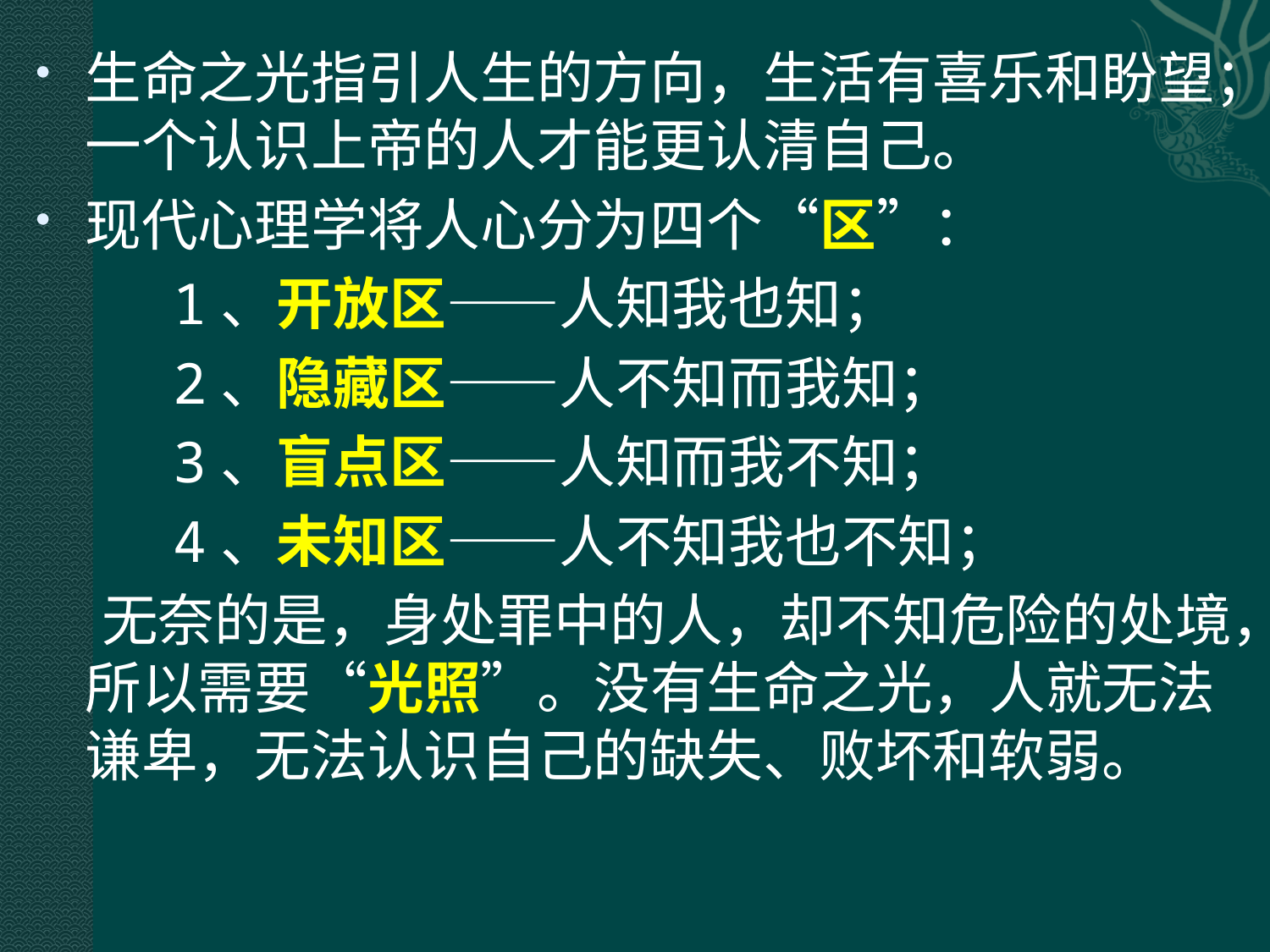

#
生命之光指引人生的方向，生活有喜乐和盼望；一个认识上帝的人才能更认清自己。
现代心理学将人心分为四个“区”：
    1、开放区——人知我也知；
    2、隐藏区——人不知而我知；
    3、盲点区——人知而我不知；
    4、未知区——人不知我也不知；
    无奈的是，身处罪中的人，却不知危险的处境，所以需要“光照”。没有生命之光，人就无法谦卑，无法认识自己的缺失、败坏和软弱。